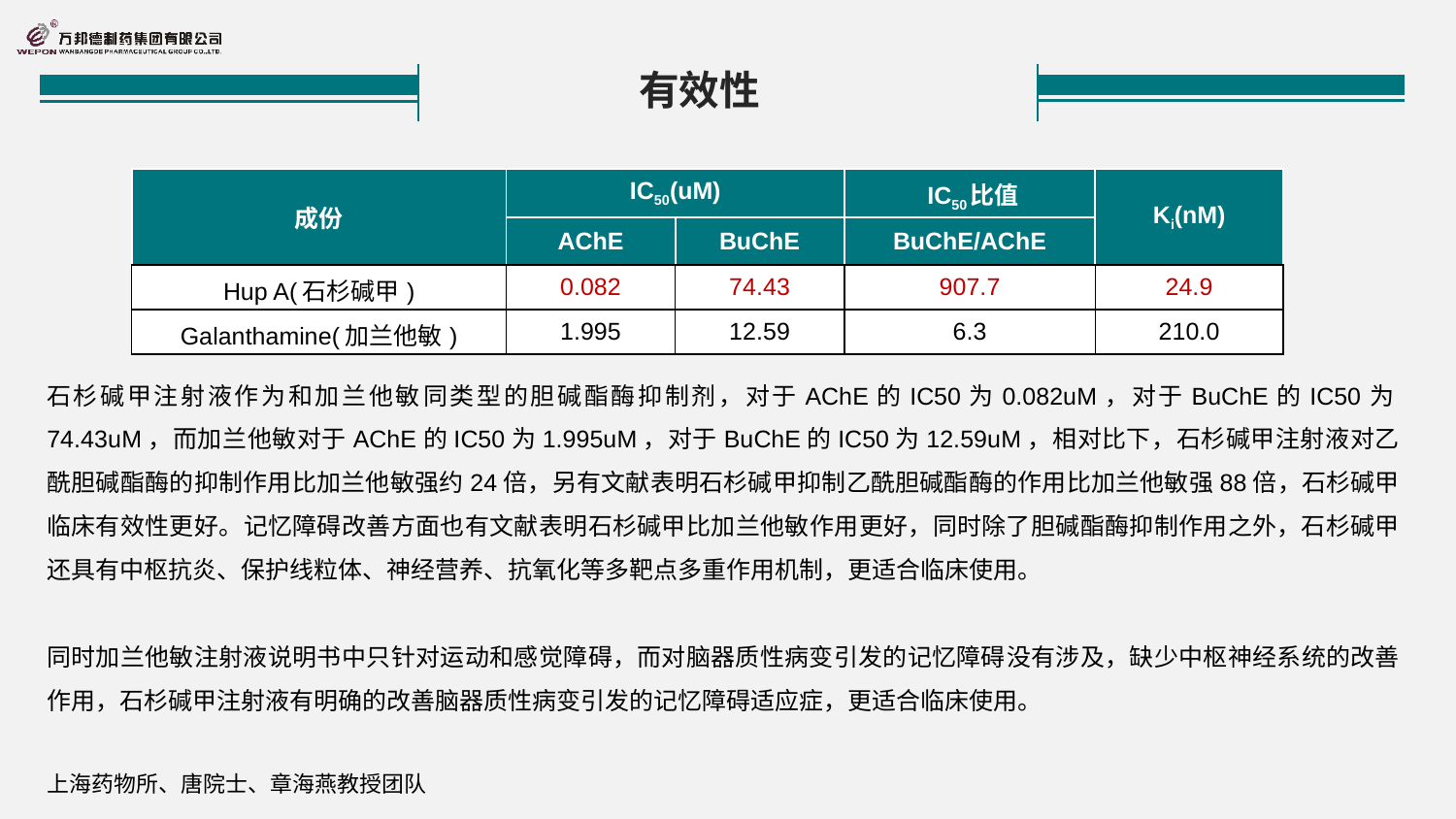

有效性
| 成份 | IC50(uM) |  | IC50比值 | Ki(nM) |
| --- | --- | --- | --- | --- |
|  | AChE | BuChE | BuChE/AChE |  |
| Hup A(石杉碱甲) | 0.082 | 74.43 | 907.7 | 24.9 |
| Galanthamine(加兰他敏) | 1.995 | 12.59 | 6.3 | 210.0 |
石杉碱甲注射液作为和加兰他敏同类型的胆碱酯酶抑制剂，对于AChE的IC50为0.082uM，对于BuChE的IC50为74.43uM，而加兰他敏对于AChE的IC50为1.995uM，对于BuChE的IC50为12.59uM，相对比下，石杉碱甲注射液对乙酰胆碱酯酶的抑制作用比加兰他敏强约24倍，另有文献表明石杉碱甲抑制乙酰胆碱酯酶的作用比加兰他敏强88倍，石杉碱甲临床有效性更好。记忆障碍改善方面也有文献表明石杉碱甲比加兰他敏作用更好，同时除了胆碱酯酶抑制作用之外，石杉碱甲还具有中枢抗炎、保护线粒体、神经营养、抗氧化等多靶点多重作用机制，更适合临床使用。

同时加兰他敏注射液说明书中只针对运动和感觉障碍，而对脑器质性病变引发的记忆障碍没有涉及，缺少中枢神经系统的改善作用，石杉碱甲注射液有明确的改善脑器质性病变引发的记忆障碍适应症，更适合临床使用。
上海药物所、唐院士、章海燕教授团队